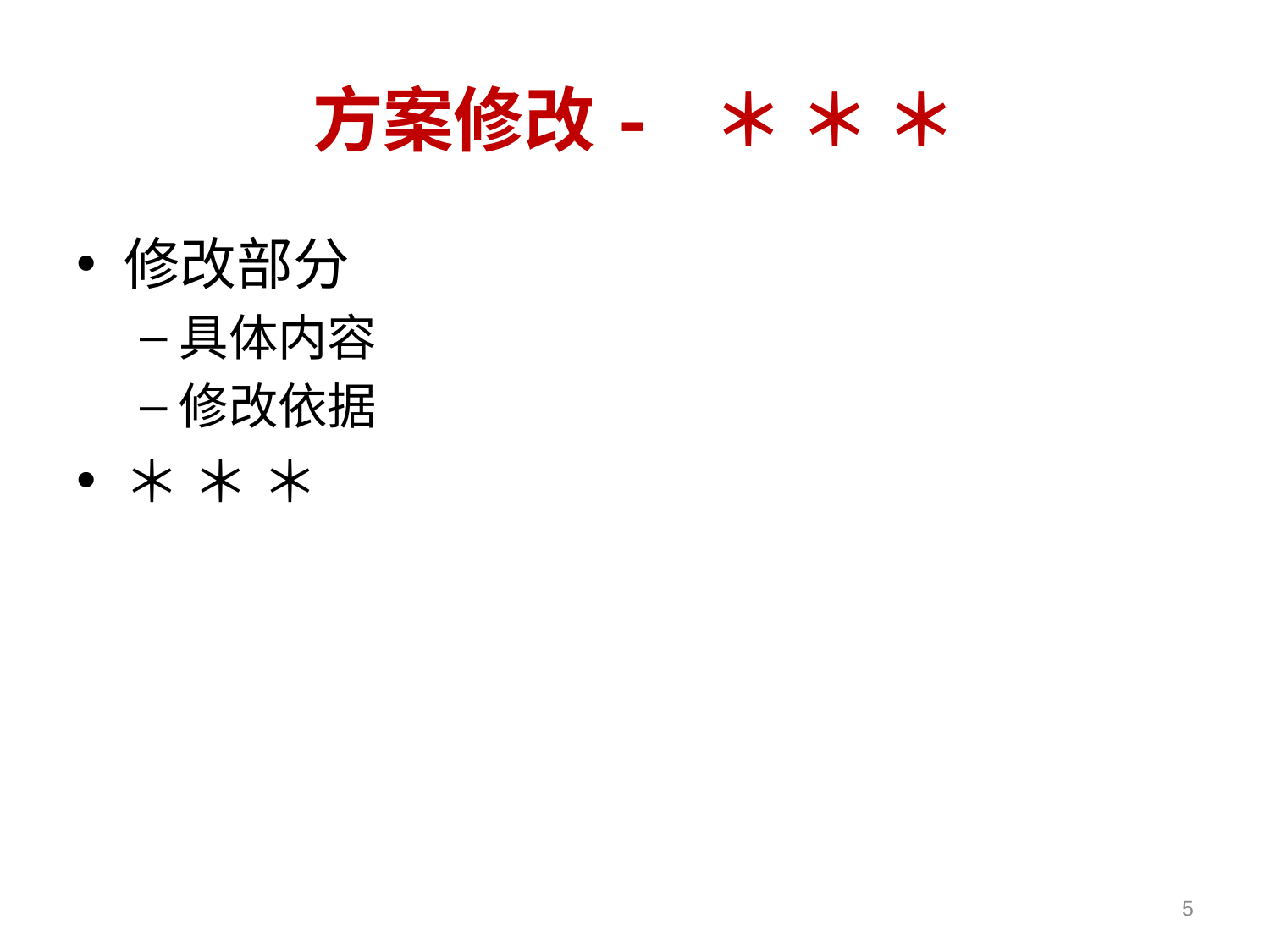

# 方案修改- ＊ ＊ ＊
修改部分
具体内容
修改依据
＊ ＊ ＊
5